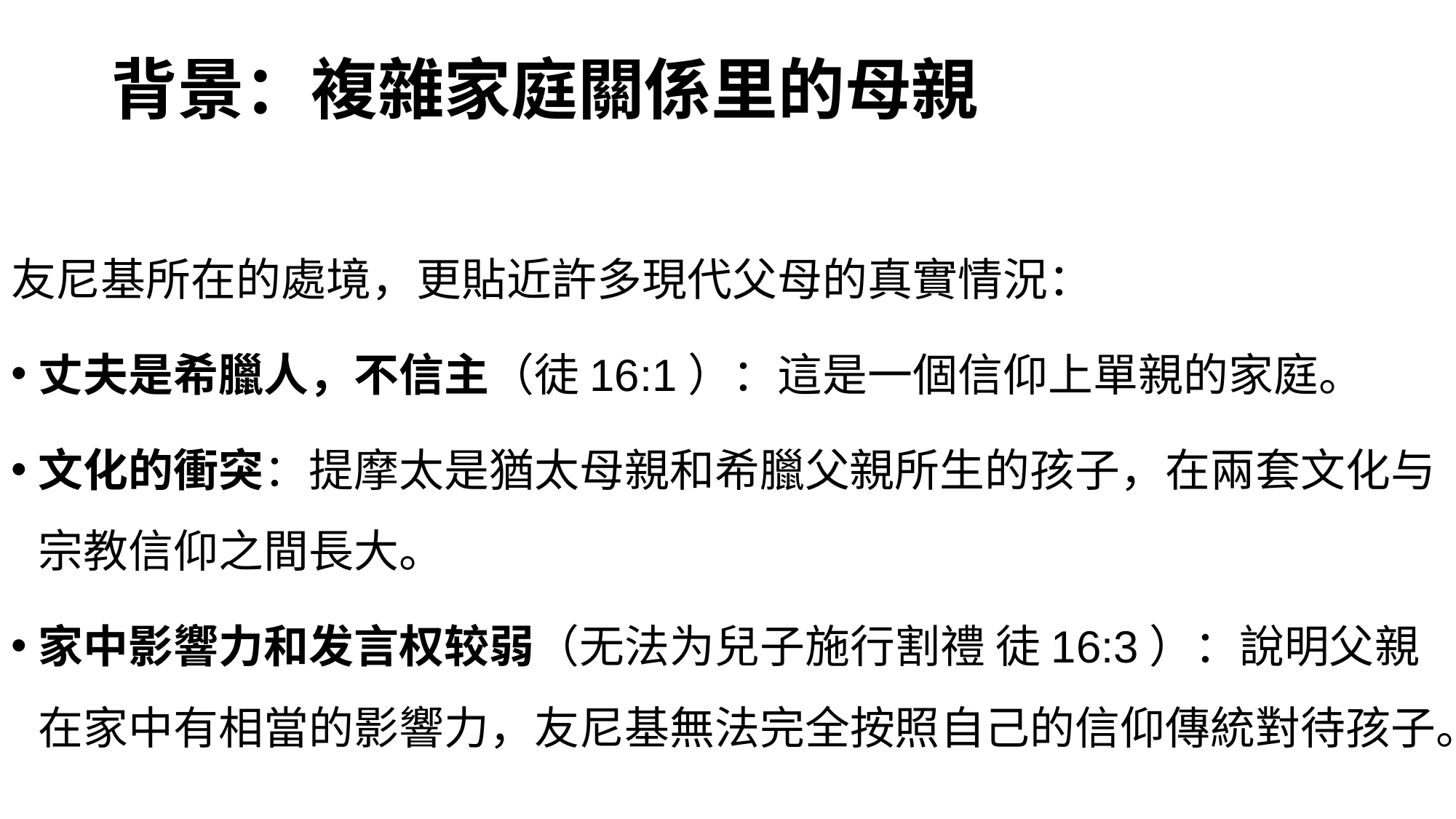

# 背景：複雜家庭關係里的母親
友尼基所在的處境，更貼近許多現代父母的真實情況：
丈夫是希臘人，不信主（徒16:1）：這是一個信仰上單親的家庭。
文化的衝突：提摩太是猶太母親和希臘父親所生的孩子，在兩套文化与宗教信仰之間長大。
家中影響力和发言权较弱（无法为兒子施行割禮 徒16:3）：說明父親在家中有相當的影響力，友尼基無法完全按照自己的信仰傳統對待孩子。